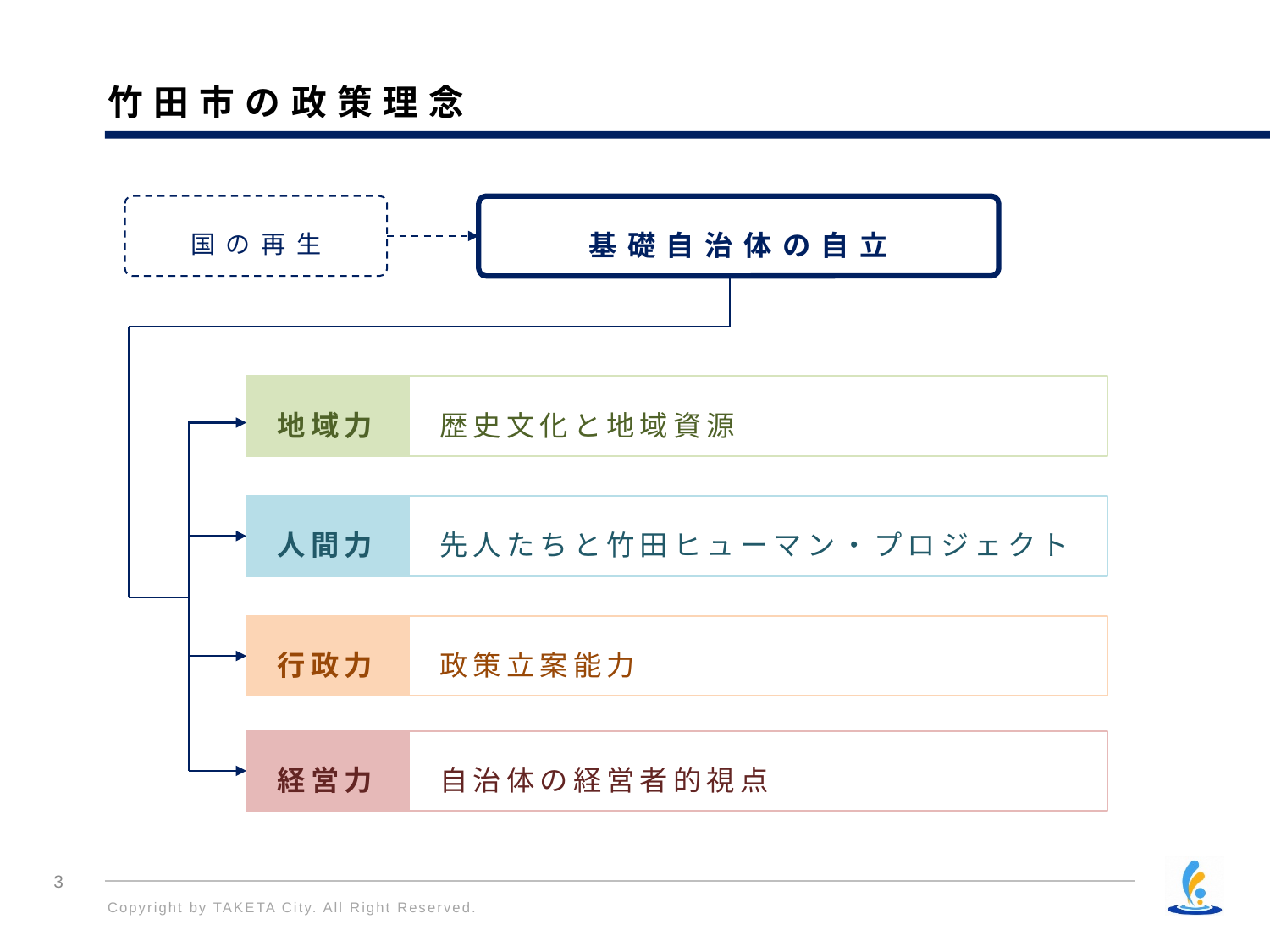

竹田市の政策理念

国の再生
基礎自治体の自立
 地域力
 歴史文化と地域資源
 人間力
 先人たちと竹田ヒューマン・プロジェクト
 行政力
 政策立案能力
 経営力
 自治体の経営者的視点
3